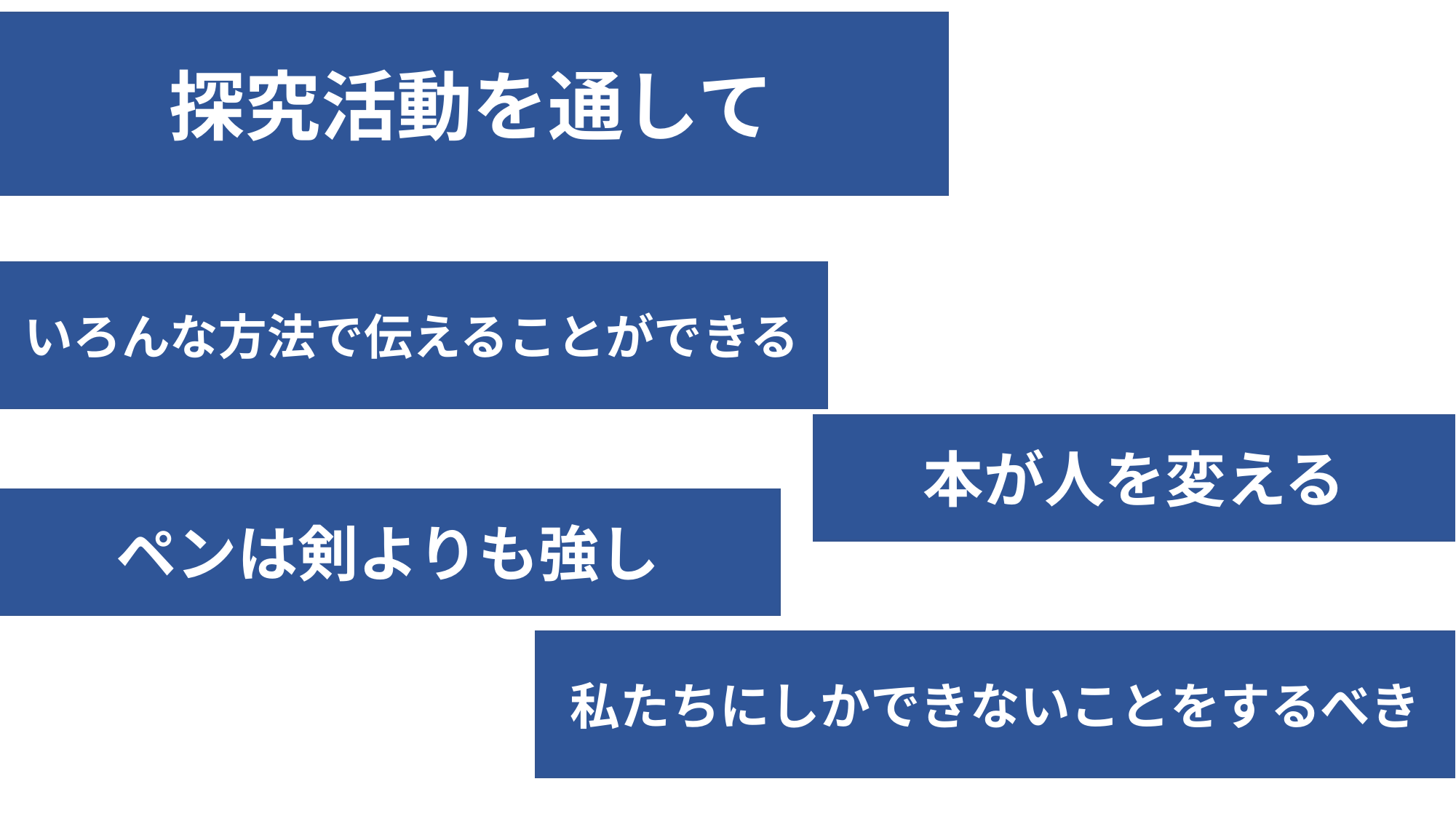

探究活動を通して
いろんな方法で伝えることができる
本が人を変える
ペンは剣よりも強し
私たちにしかできないことをするべき